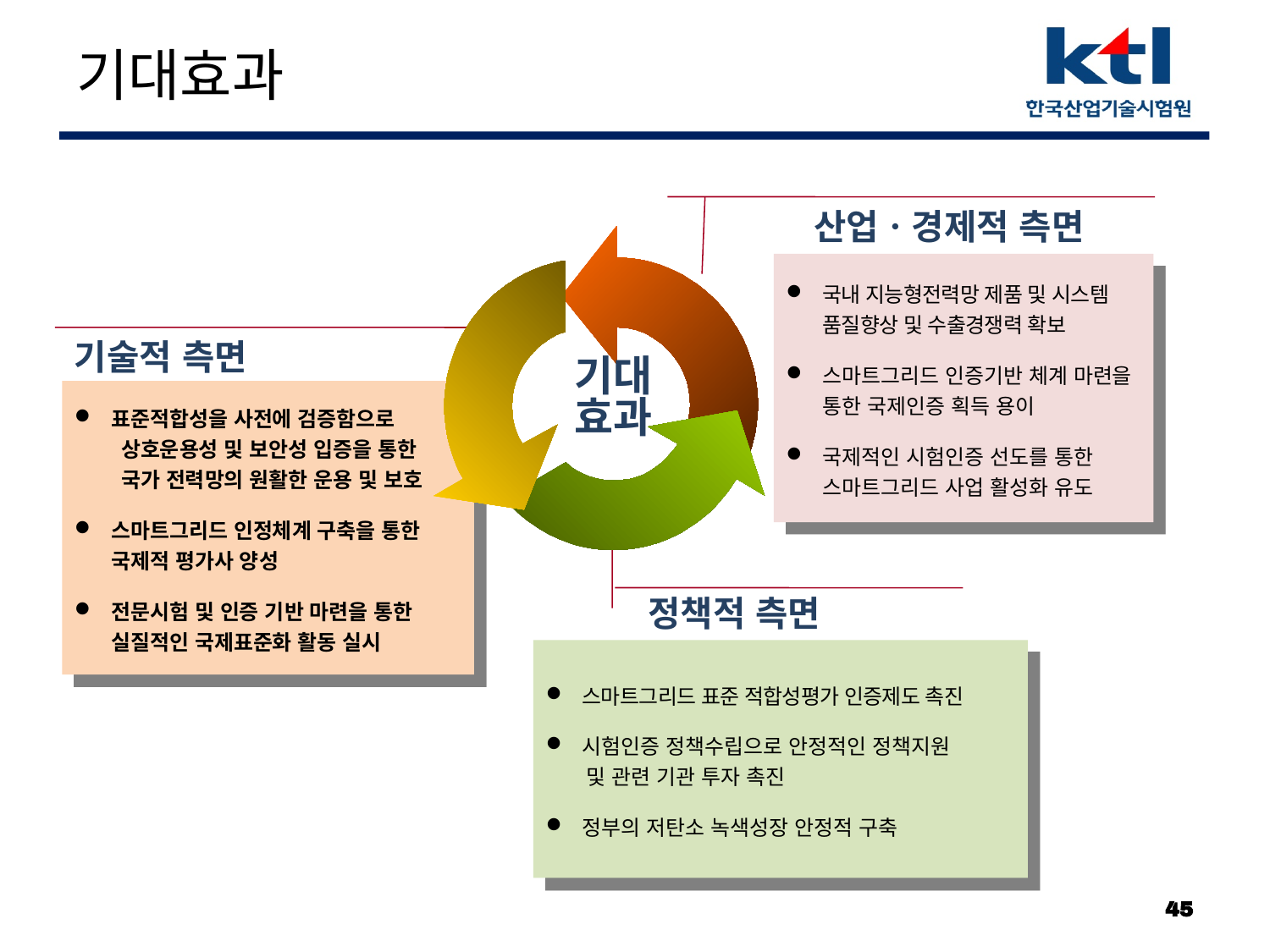

# 기대효과

산업ㆍ경제적 측면

국내 지능형전력망 제품 및 시스템 품질향상 및 수출경쟁력 확보

스마트그리드 인증기반 체계 마련을 통한 국제인증 획득 용이

국제적인 시험인증 선도를 통한 스마트그리드 사업 활성화 유도

기술적 측면
기대
효과
표준적합성을 사전에 검증함으로
       상호운용성 및 보안성 입증을 통한
       국가 전력망의 원활한 운용 및 보호

스마트그리드 인정체계 구축을 통한 국제적 평가사 양성

전문시험 및 인증 기반 마련을 통한 실질적인 국제표준화 활동 실시

정책적 측면

스마트그리드 표준 적합성평가 인증제도 촉진

시험인증 정책수립으로 안정적인 정책지원
      및 관련 기관 투자 촉진

정부의 저탄소 녹색성장 안정적 구축
45